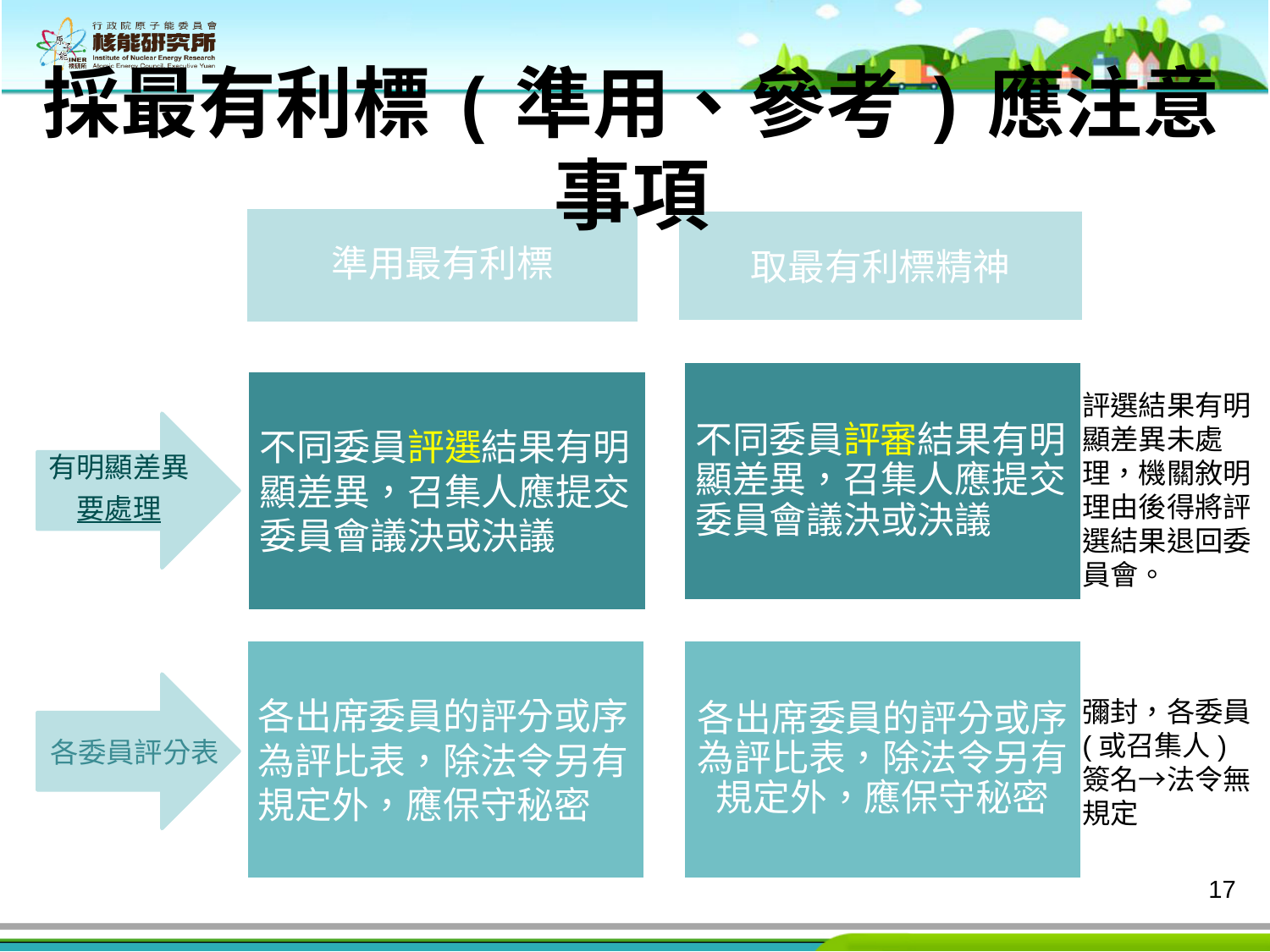

採最有利標(準用、參考)應注意事項
準用最有利標
取最有利標精神
不同委員評選結果有明顯差異，召集人應提交委員會議決或決議
不同委員評審結果有明顯差異，召集人應提交委員會議決或決議
各出席委員的評分或序為評比表，除法令另有規定外，應保守秘密
各出席委員的評分或序為評比表，除法令另有規定外，應保守秘密
評選結果有明顯差異未處理，機關敘明理由後得將評選結果退回委員會。
有明顯差異
要處理
各委員評分表
彌封，各委員(或召集人)簽名→法令無規定
17